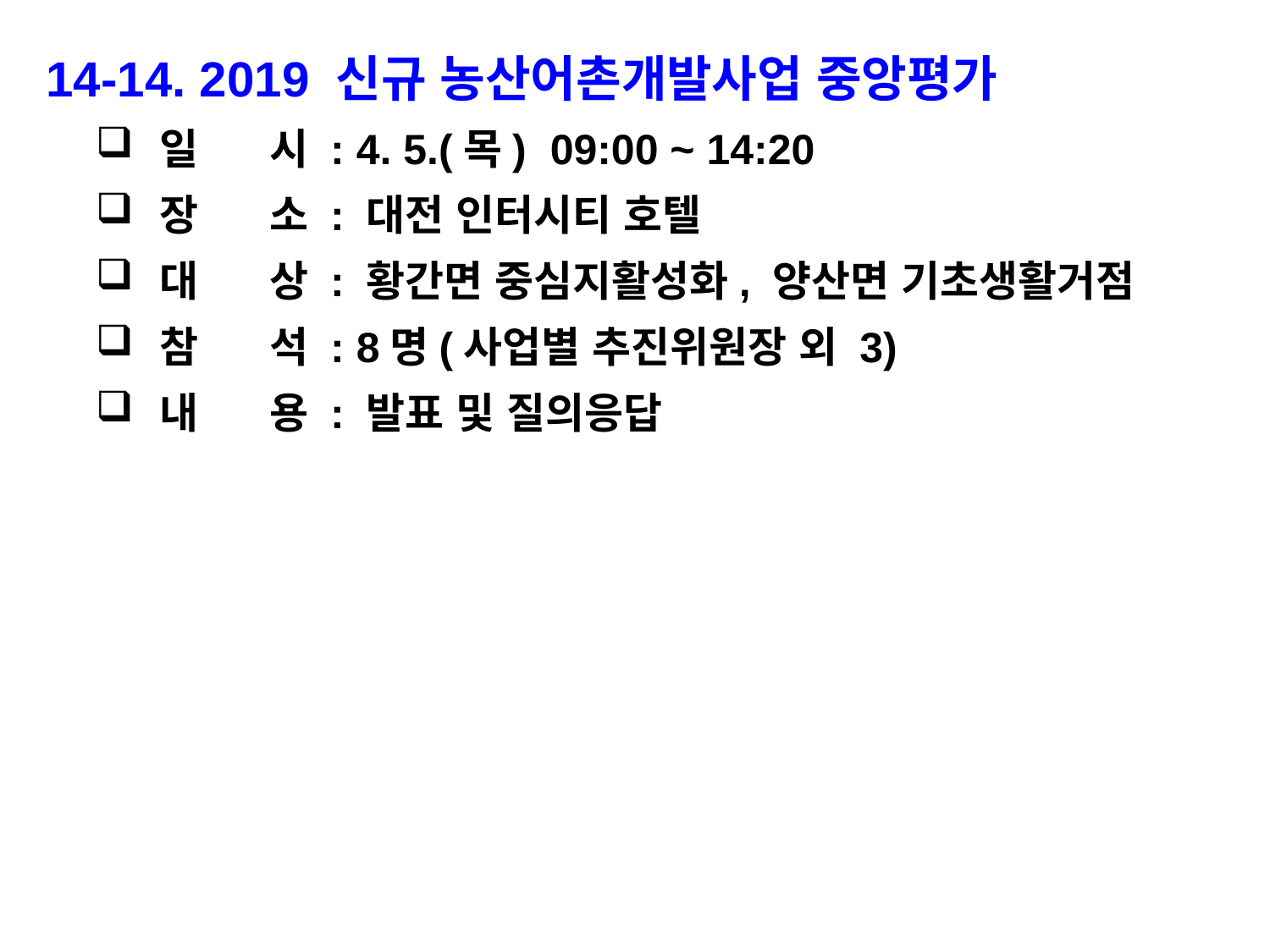

14-14. 2019 신규 농산어촌개발사업 중앙평가
일      시 : 4. 5.(목)  09:00 ~ 14:20
장      소 : 대전 인터시티 호텔
대      상 : 황간면 중심지활성화, 양산면 기초생활거점
참      석 : 8명(사업별 추진위원장 외 3)
내      용 : 발표 및 질의응답